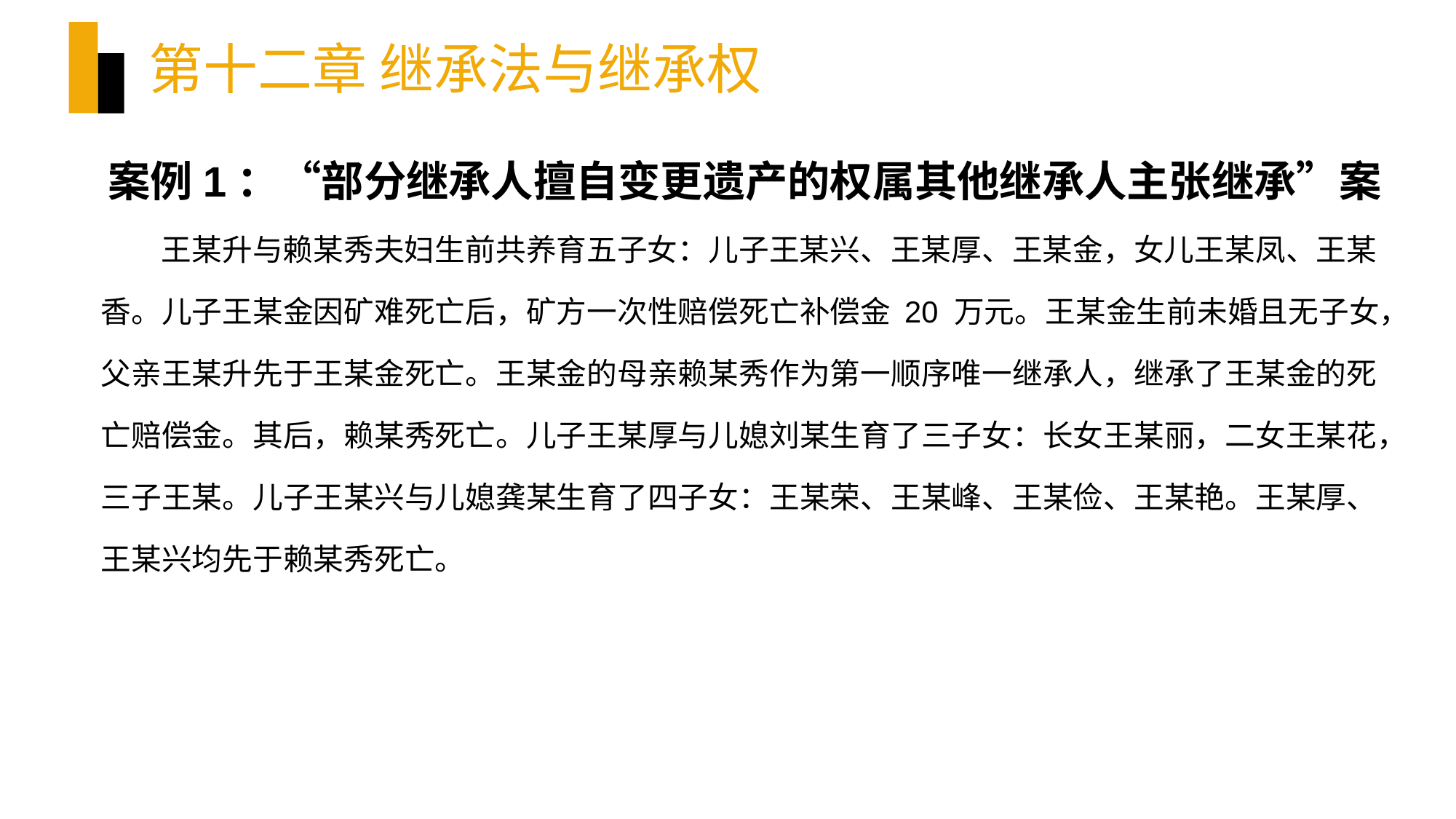

# 第十二章 继承法与继承权
案例1：“部分继承人擅自变更遗产的权属其他继承人主张继承”案
王某升与赖某秀夫妇生前共养育五子女：儿子王某兴、王某厚、王某金，女儿王某凤、王某香。儿子王某金因矿难死亡后，矿方一次性赔偿死亡补偿金 20 万元。王某金生前未婚且无子女，父亲王某升先于王某金死亡。王某金的母亲赖某秀作为第一顺序唯一继承人，继承了王某金的死亡赔偿金。其后，赖某秀死亡。儿子王某厚与儿媳刘某生育了三子女：长女王某丽，二女王某花，三子王某。儿子王某兴与儿媳龚某生育了四子女：王某荣、王某峰、王某俭、王某艳。王某厚、王某兴均先于赖某秀死亡。